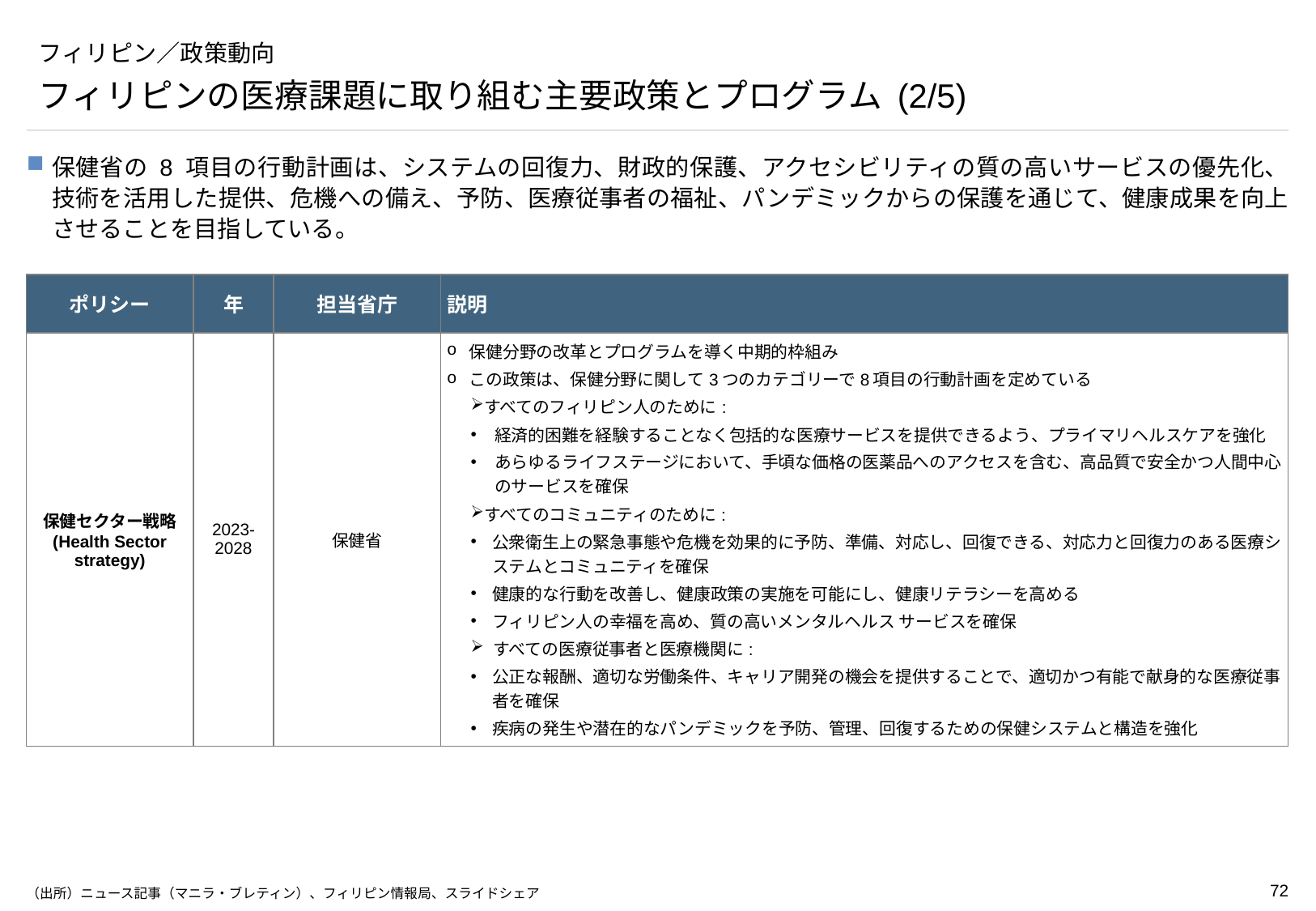

# フィリピン／政策動向
フィリピンの医療課題に取り組む主要政策とプログラム (2/5)
保健省の 8 項目の行動計画は、システムの回復力、財政的保護、アクセシビリティの質の高いサービスの優先化、技術を活用した提供、危機への備え、予防、医療従事者の福祉、パンデミックからの保護を通じて、健康成果を向上させることを目指している。
| ポリシー | 年 | 担当省庁 | 説明 |
| --- | --- | --- | --- |
| 保健セクター戦略 (Health Sector strategy) | 2023-2028 | 保健省 | 保健分野の改革とプログラムを導く中期的枠組み この政策は、保健分野に関して3つのカテゴリーで8項目の行動計画を定めている すべてのフィリピン人のために: 経済的困難を経験することなく包括的な医療サービスを提供できるよう、プライマリヘルスケアを強化 あらゆるライフステージにおいて、手頃な価格の医薬品へのアクセスを含む、高品質で安全かつ人間中心のサービスを確保 すべてのコミュニティのために: 公衆衛生上の緊急事態や危機を効果的に予防、準備、対応し、回復できる、対応力と回復力のある医療システムとコミュニティを確保 健康的な行動を改善し、健康政策の実施を可能にし、健康リテラシーを高める フィリピン人の幸福を高め、質の高いメンタルヘルス サービスを確保 すべての医療従事者と医療機関に: 公正な報酬、適切な労働条件、キャリア開発の機会を提供することで、適切かつ有能で献身的な医療従事者を確保 疾病の発生や潜在的なパンデミックを予防、管理、回復するための保健システムと構造を強化 |
（出所）ニュース記事（マニラ・ブレティン）、フィリピン情報局、スライドシェア